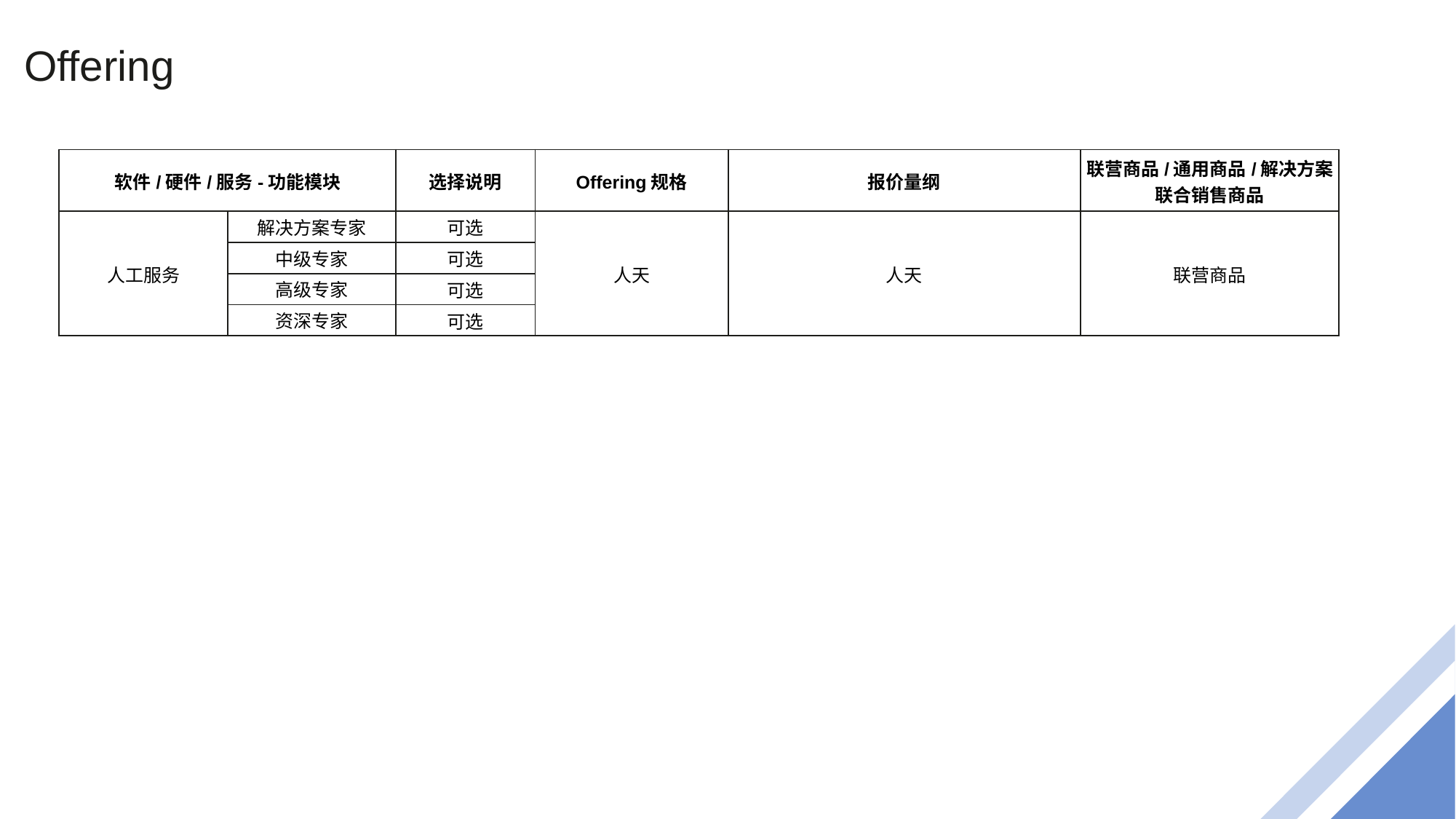

Offering
| 软件/硬件/服务-功能模块 |  | 选择说明 | Offering规格 | 报价量纲 | 联营商品/通用商品/解决方案联合销售商品 |
| --- | --- | --- | --- | --- | --- |
| 人工服务 | 解决方案专家 | 可选 | 人天 | 人天 | 联营商品 |
|  | 中级专家 | 可选 |  |  |  |
|  | 高级专家 | 可选 |  |  |  |
|  | 资深专家 | 可选 |  |  |  |